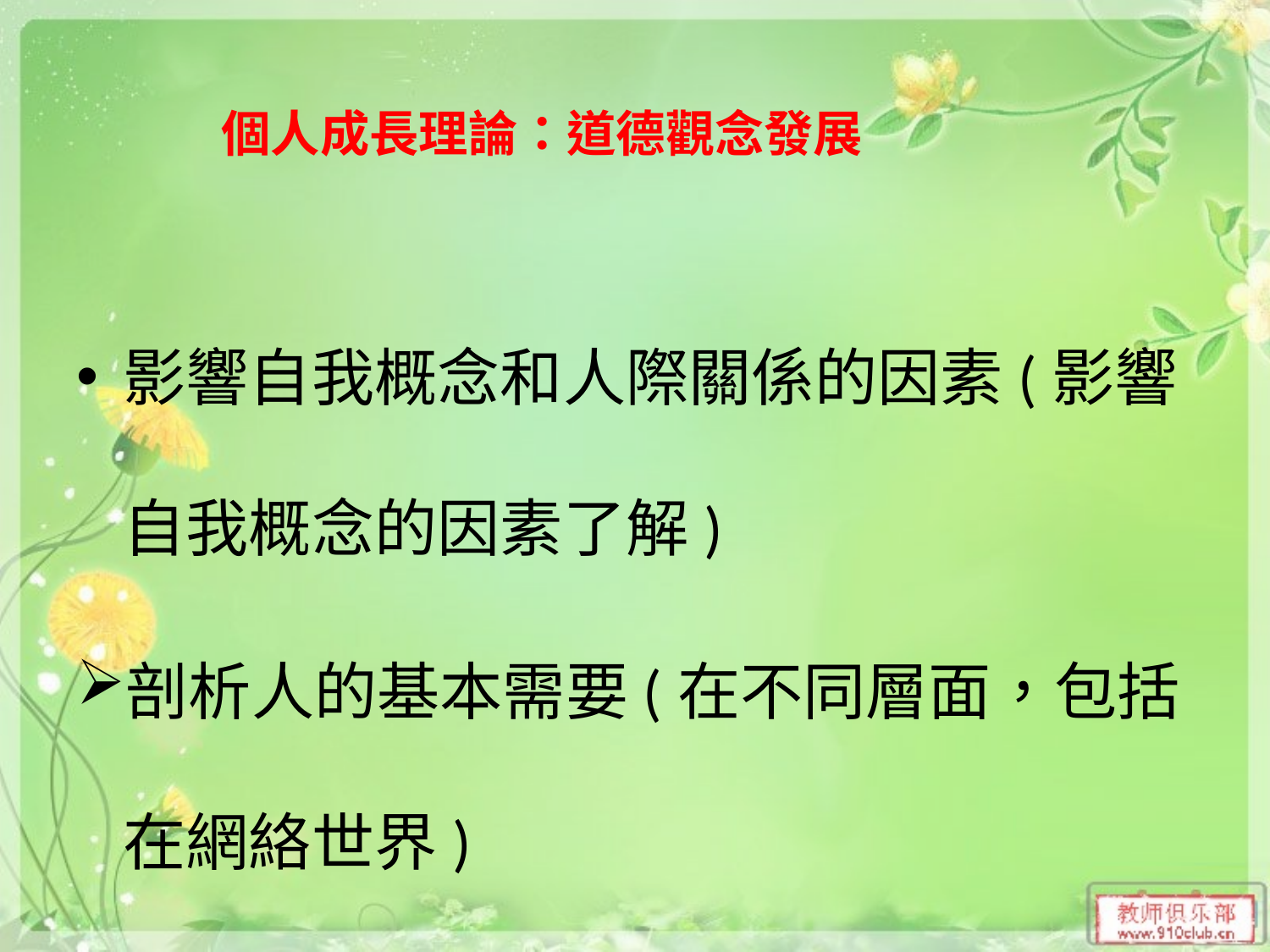

個人成長理論：道德觀念發展
影響自我概念和人際關係的因素(影響自我概念的因素了解)
剖析人的基本需要(在不同層面，包括在網絡世界)